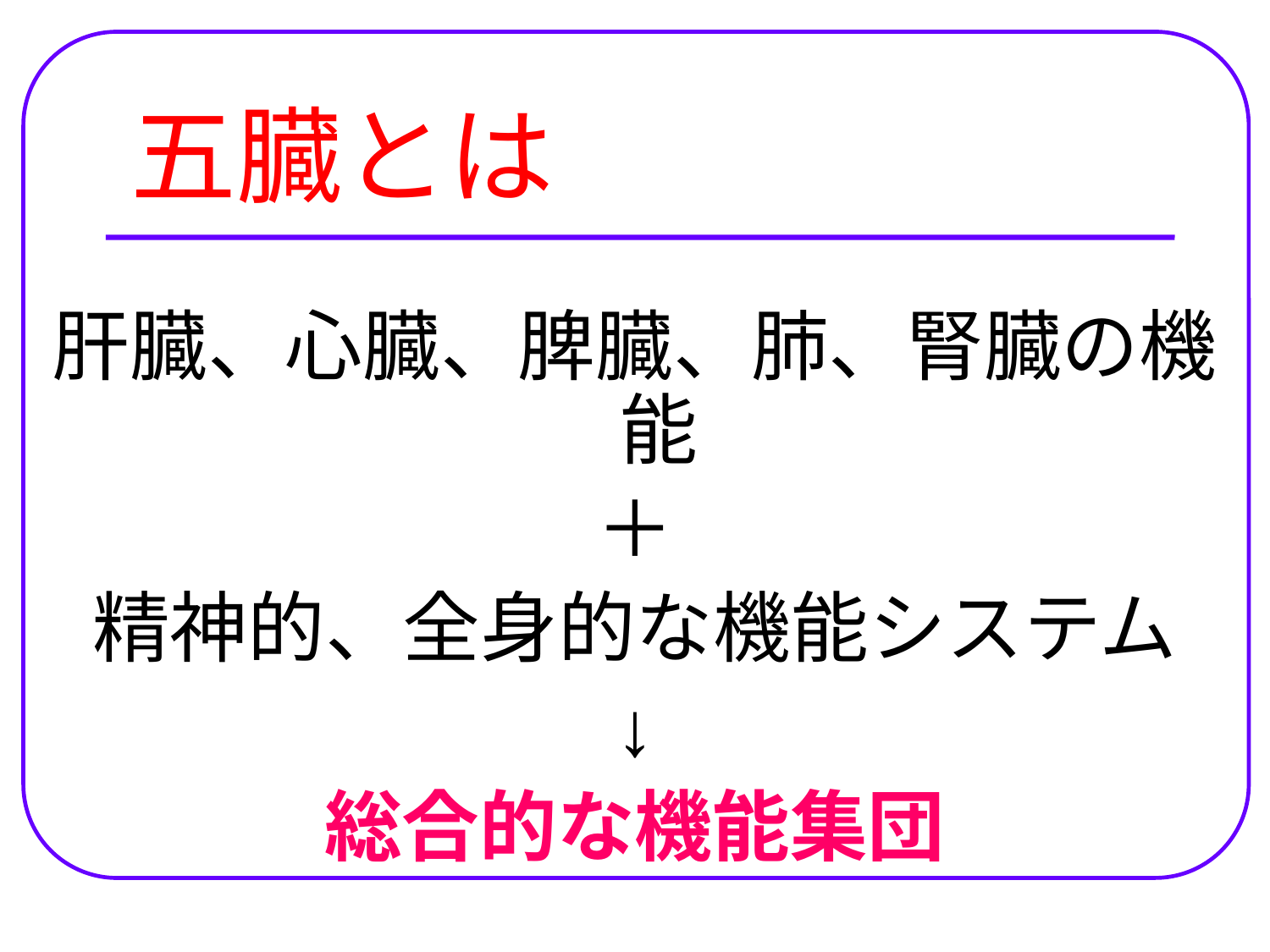

# 五臓とは

肝臓、心臓、脾臓、肺、腎臓の機能
＋
精神的、全身的な機能システム
↓
総合的な機能集団